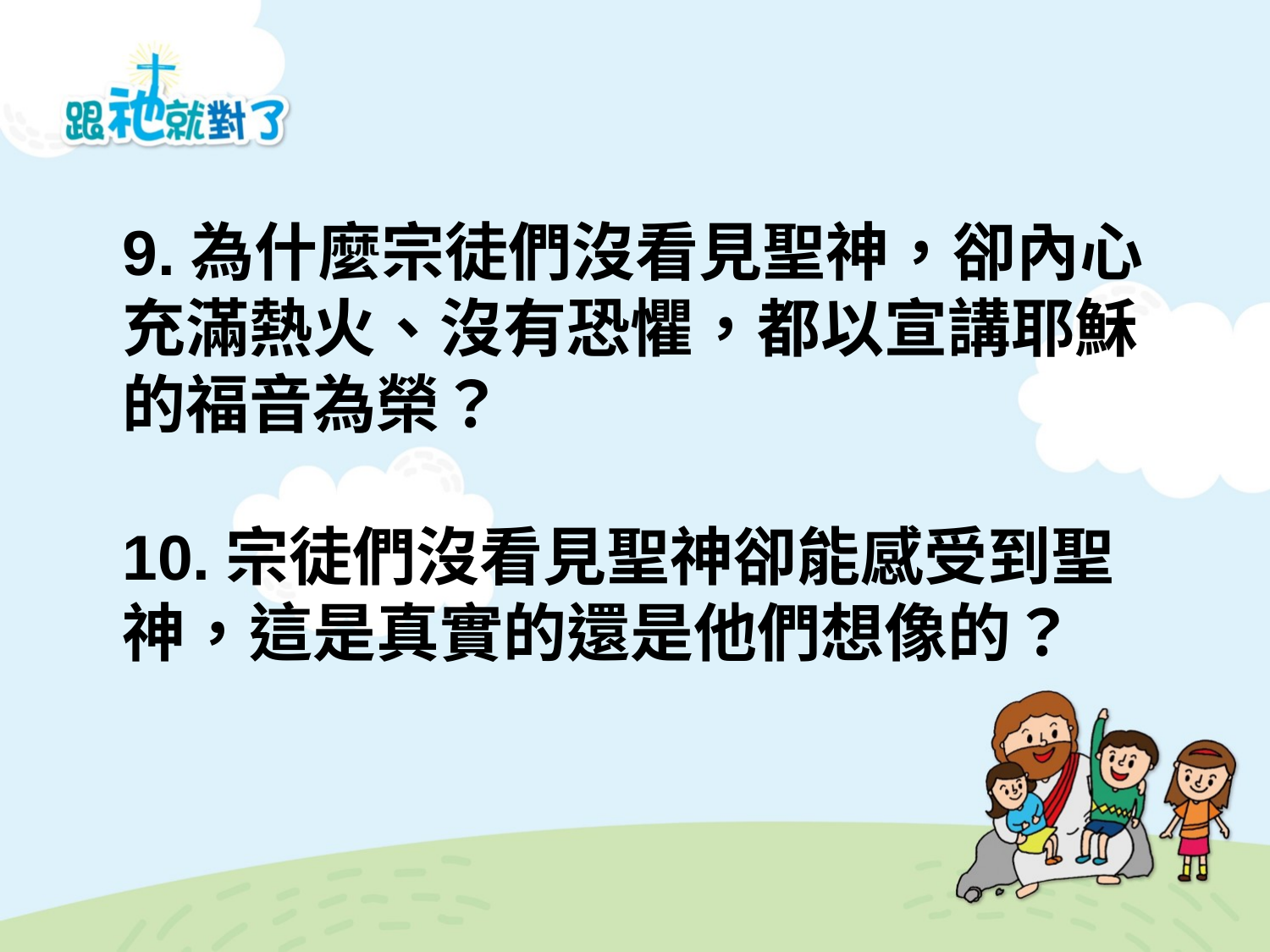

9.為什麼宗徒們沒看見聖神，卻內心充滿熱火、沒有恐懼，都以宣講耶穌的福音為榮？

10.宗徒們沒看見聖神卻能感受到聖神，這是真實的還是他們想像的？